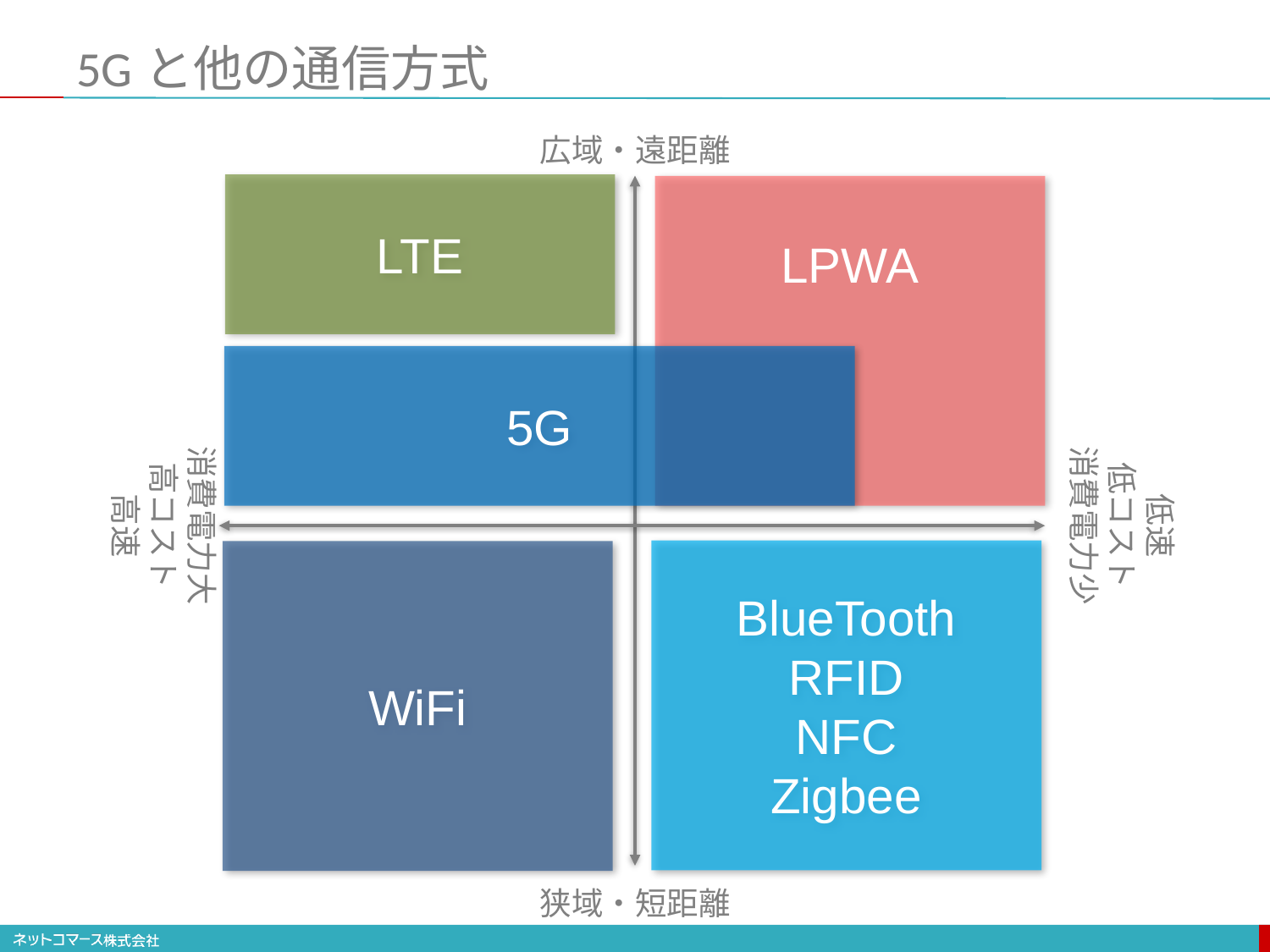

# 5Gと他の通信方式
広域・遠距離
LTE

LPWA
5G
低速
低コスト
消費電力少
消費電力大
高コスト
高速
BlueTooth
RFID
NFC
Zigbee
WiFi
狭域・短距離
46